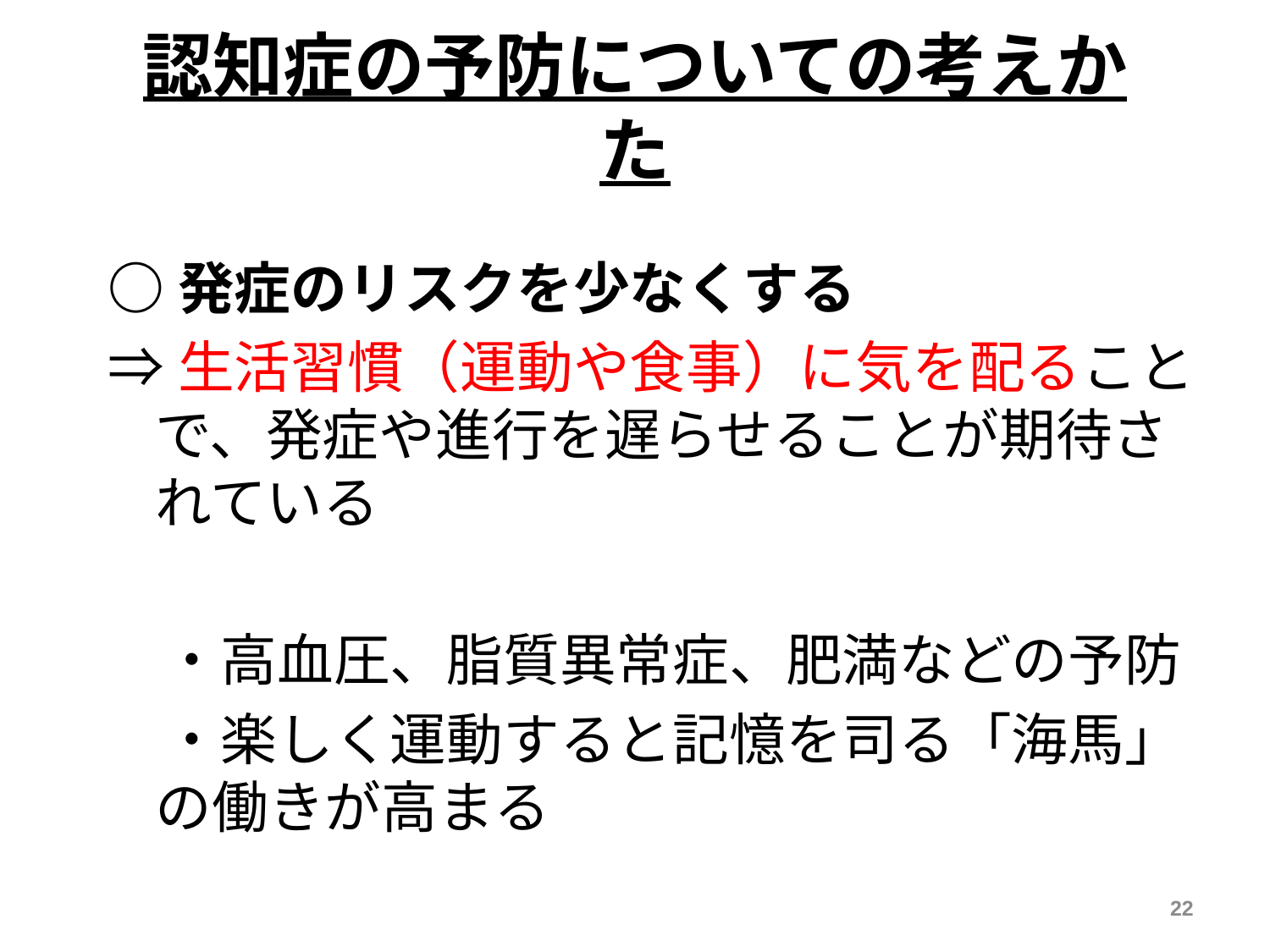

# 認知症の予防についての考えかた
○発症のリスクを少なくする
⇒生活習慣（運動や食事）に気を配ることで、発症や進行を遅らせることが期待されている

　・高血圧、脂質異常症、肥満などの予防
　・楽しく運動すると記憶を司る「海馬」の働きが高まる

22